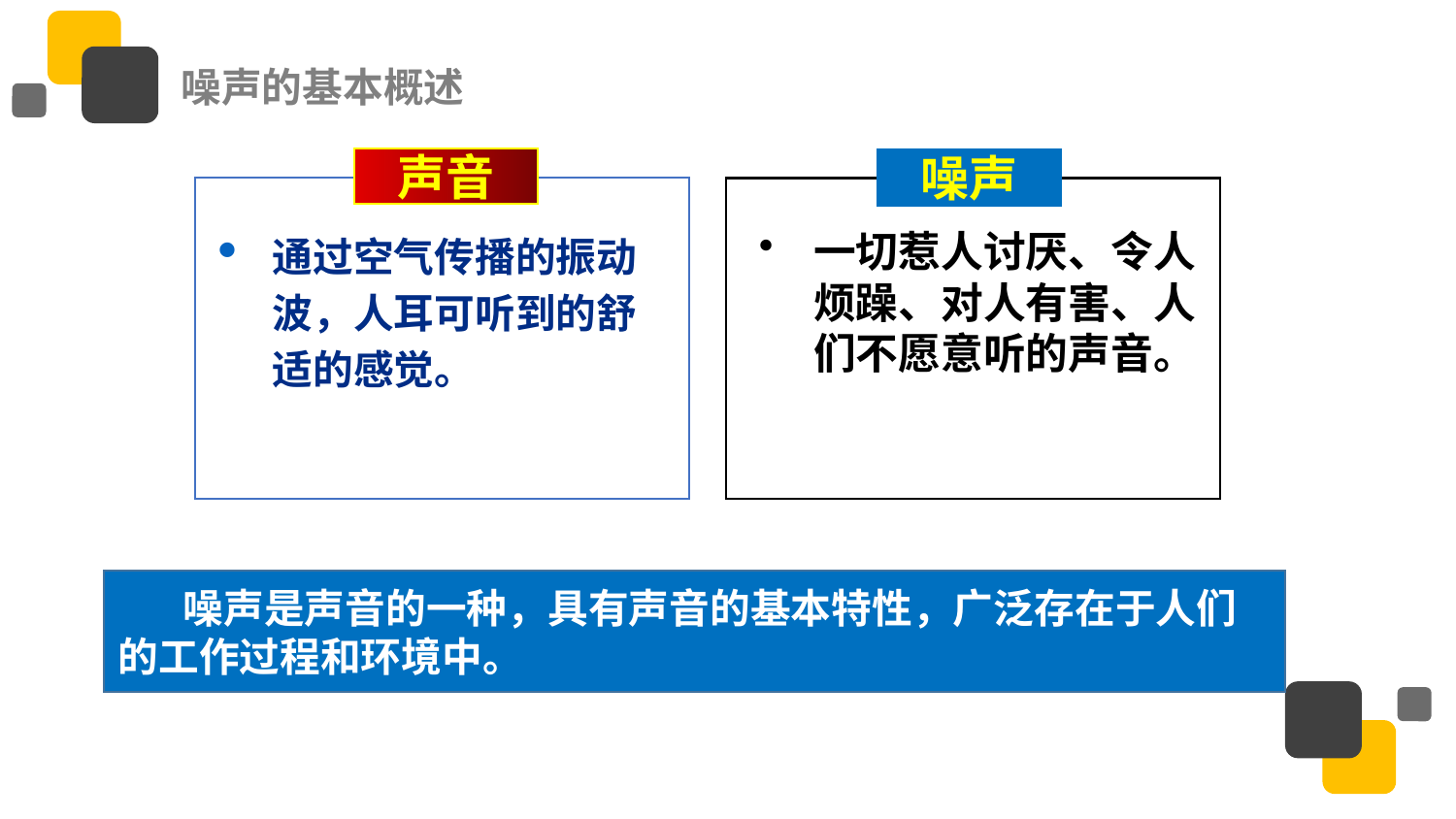

噪声的基本概述
声音

通过空气传播的振动波，人耳可听到的舒适的感觉。
噪声

一切惹人讨厌、令人烦躁、对人有害、人们不愿意听的声音。
      噪声是声音的一种，具有声音的基本特性，广泛存在于人们的工作过程和环境中。